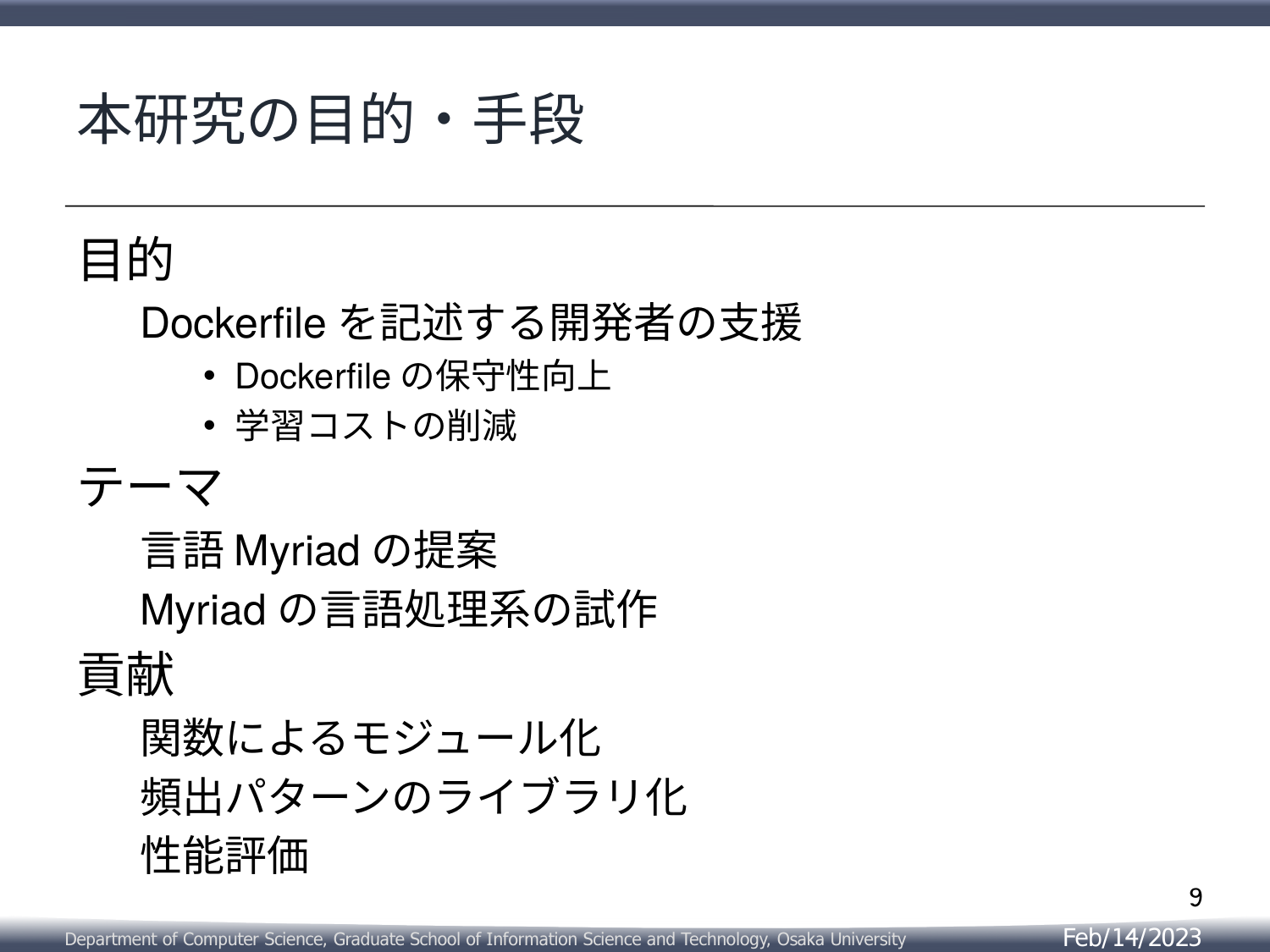

# 本研究の目的・手段
目的
Dockerfileを記述する開発者の支援
Dockerfileの保守性向上
学習コストの削減
テーマ
言語Myriadの提案
Myriadの言語処理系の試作
貢献
関数によるモジュール化
頻出パターンのライブラリ化
性能評価
9
Feb/14/2023